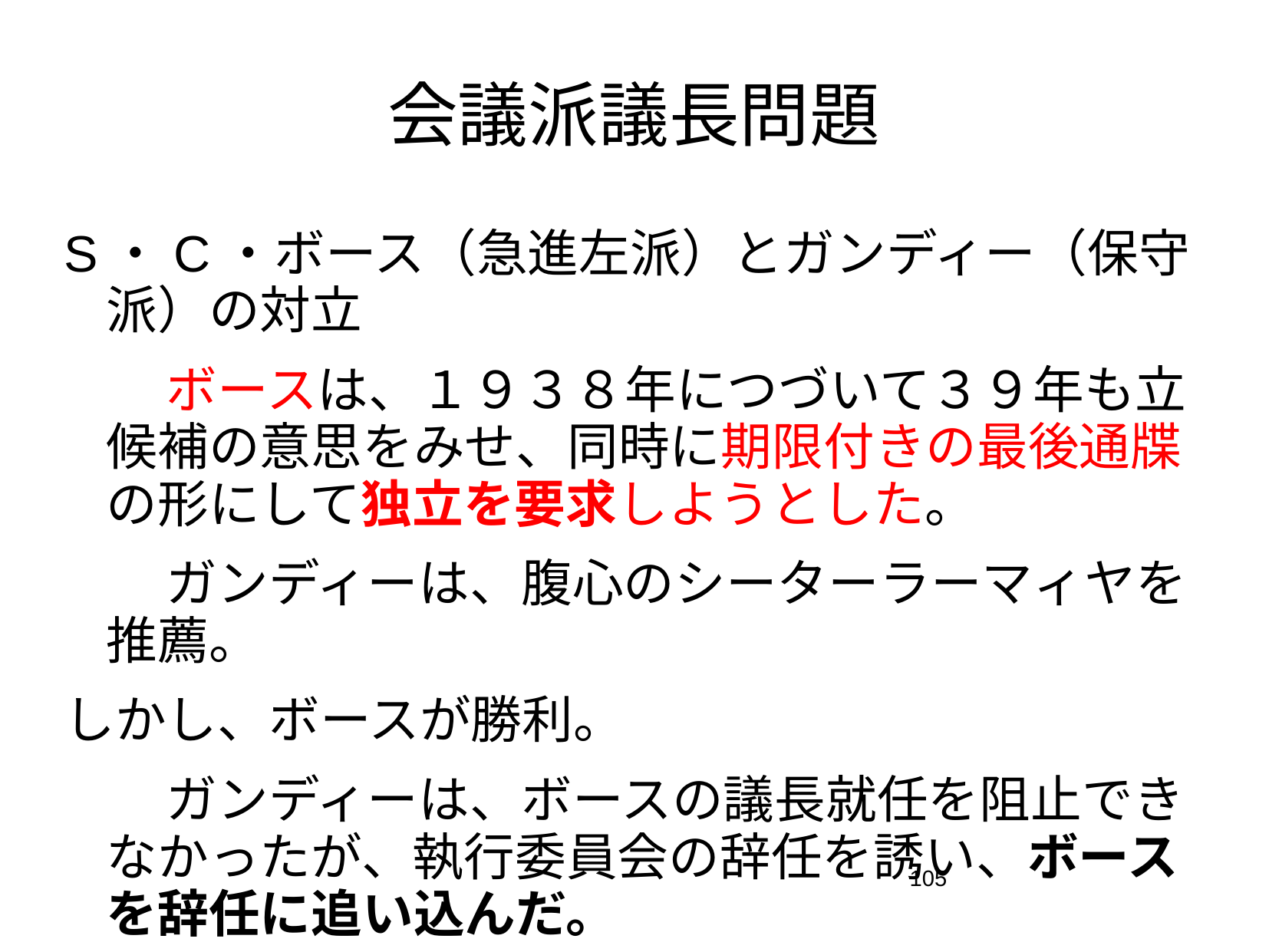

# 会議派議長問題
S・C・ボース（急進左派）とガンディー（保守派）の対立
　　ボースは、１９３８年につづいて３９年も立候補の意思をみせ、同時に期限付きの最後通牒の形にして独立を要求しようとした。
　　ガンディーは、腹心のシーターラーマィヤを推薦。
しかし、ボースが勝利。
　　ガンディーは、ボースの議長就任を阻止できなかったが、執行委員会の辞任を誘い、ボースを辞任に追い込んだ。
105